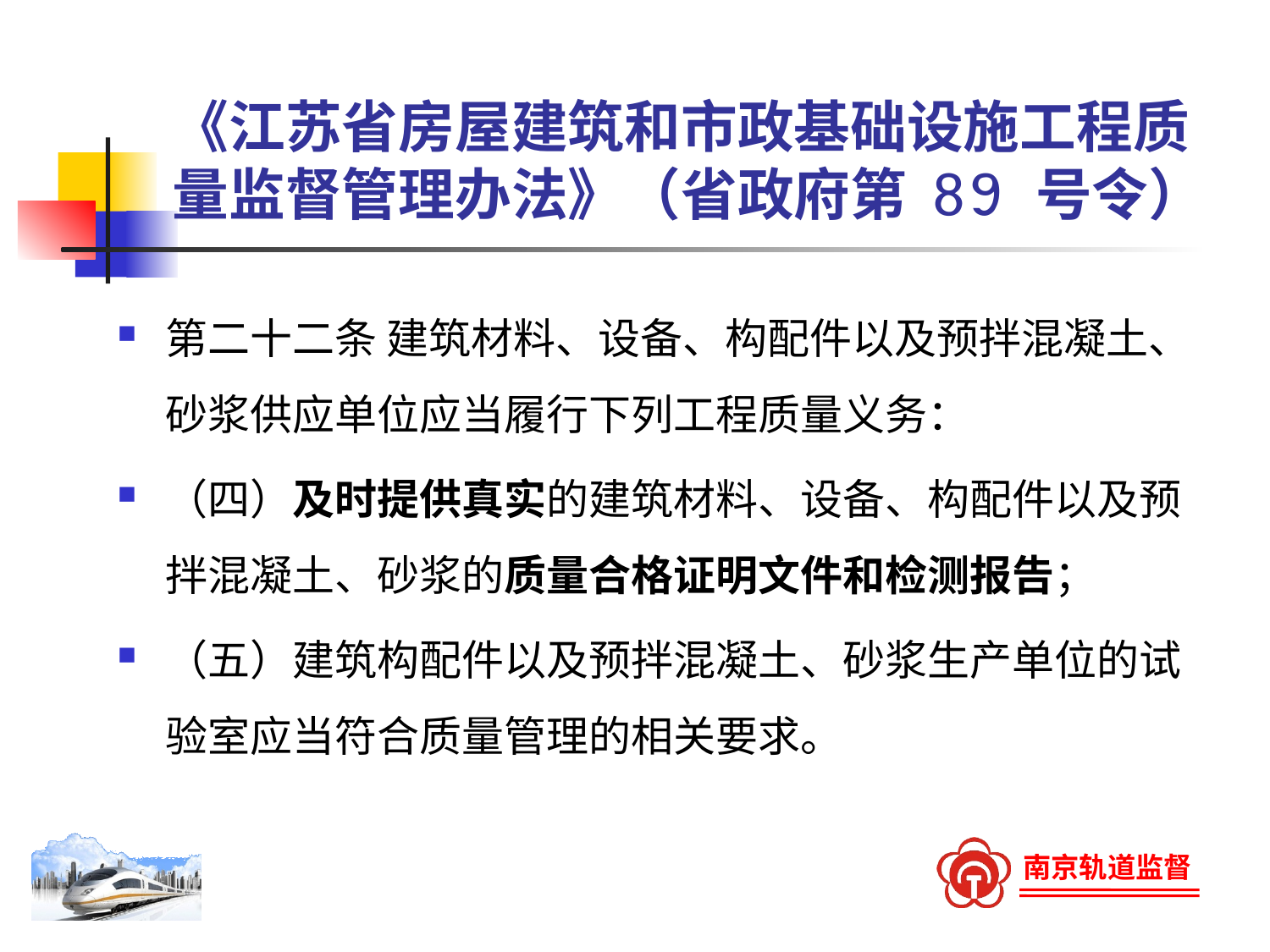

# 《江苏省房屋建筑和市政基础设施工程质量监督管理办法》（省政府第 89 号令）
第二十二条 建筑材料、设备、构配件以及预拌混凝土、砂浆供应单位应当履行下列工程质量义务：
（四）及时提供真实的建筑材料、设备、构配件以及预拌混凝土、砂浆的质量合格证明文件和检测报告；
（五）建筑构配件以及预拌混凝土、砂浆生产单位的试验室应当符合质量管理的相关要求。